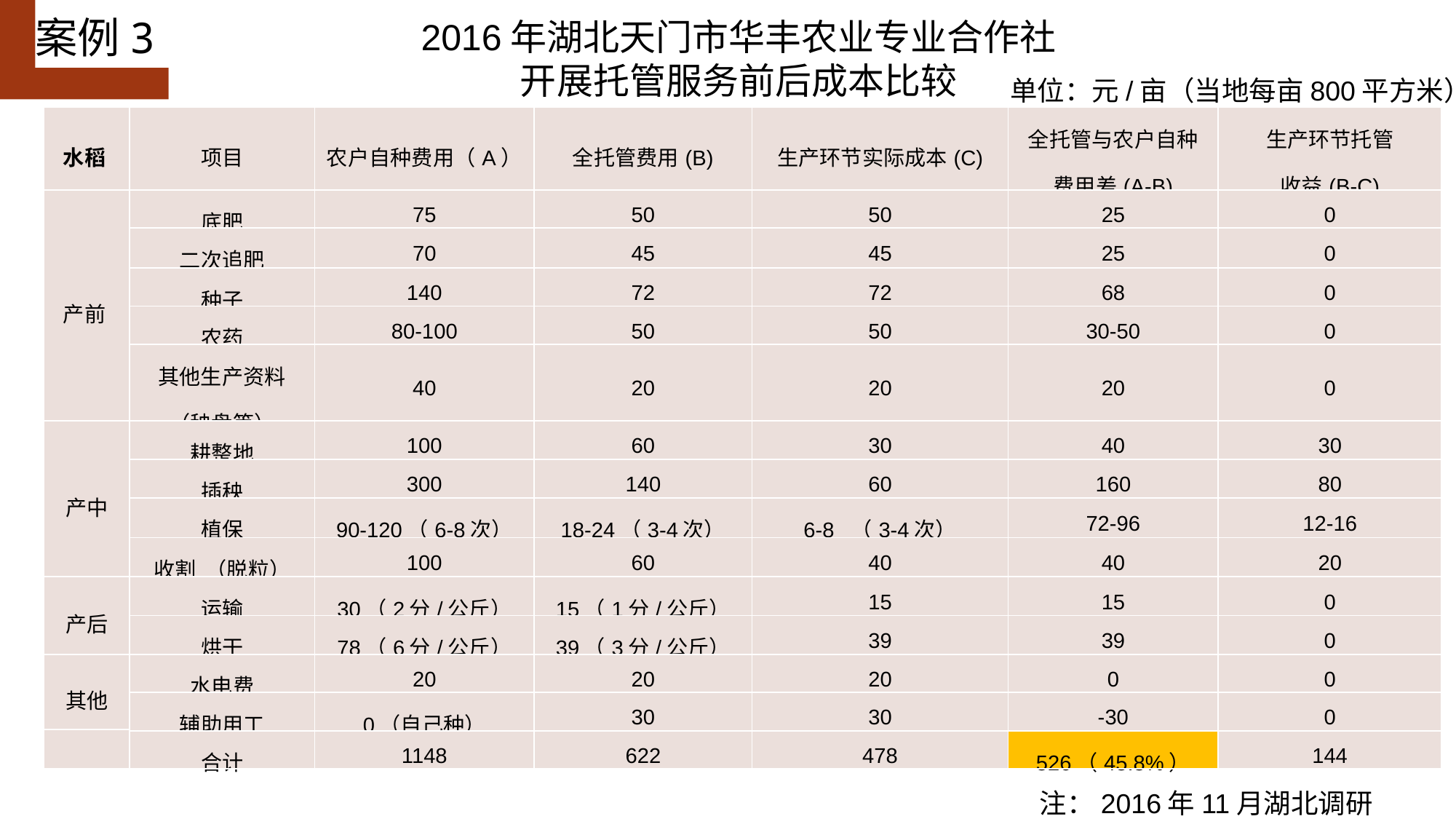

案例3
2016年湖北天门市华丰农业专业合作社
开展托管服务前后成本比较
单位：元/亩（当地每亩800平方米）
| 水稻 | 项目 | 农户自种费用（A） | 全托管费用(B) | 生产环节实际成本(C) | 全托管与农户自种 费用差(A-B) | 生产环节托管 收益(B-C) |
| --- | --- | --- | --- | --- | --- | --- |
| 产前 | 底肥 | 75 | 50 | 50 | 25 | 0 |
|  | 二次追肥 | 70 | 45 | 45 | 25 | 0 |
|  | 种子 | 140 | 72 | 72 | 68 | 0 |
|  | 农药 | 80-100 | 50 | 50 | 30-50 | 0 |
|  | 其他生产资料 （秧盘等） | 40 | 20 | 20 | 20 | 0 |
| 产中 | 耕整地 | 100 | 60 | 30 | 40 | 30 |
|  | 插秧 | 300 | 140 | 60 | 160 | 80 |
|  | 植保 | 90-120（6-8次） | 18-24（3-4次） | 6-8 （3-4次） | 72-96 | 12-16 |
|  | 收割 （脱粒） | 100 | 60 | 40 | 40 | 20 |
| 产后 | 运输 | 30（2分/公斤） | 15（1分/公斤） | 15 | 15 | 0 |
|  | 烘干 | 78（6分/公斤） | 39（3分/公斤） | 39 | 39 | 0 |
| 其他 | 水电费 | 20 | 20 | 20 | 0 | 0 |
|  | 辅助用工 | 0（自己种） | 30 | 30 | -30 | 0 |
|  |  |  |  |  |  |  |
|  | 合计 | 1148 | 622 | 478 | 526（45.8%） | 144 |
注：2016年11月湖北调研